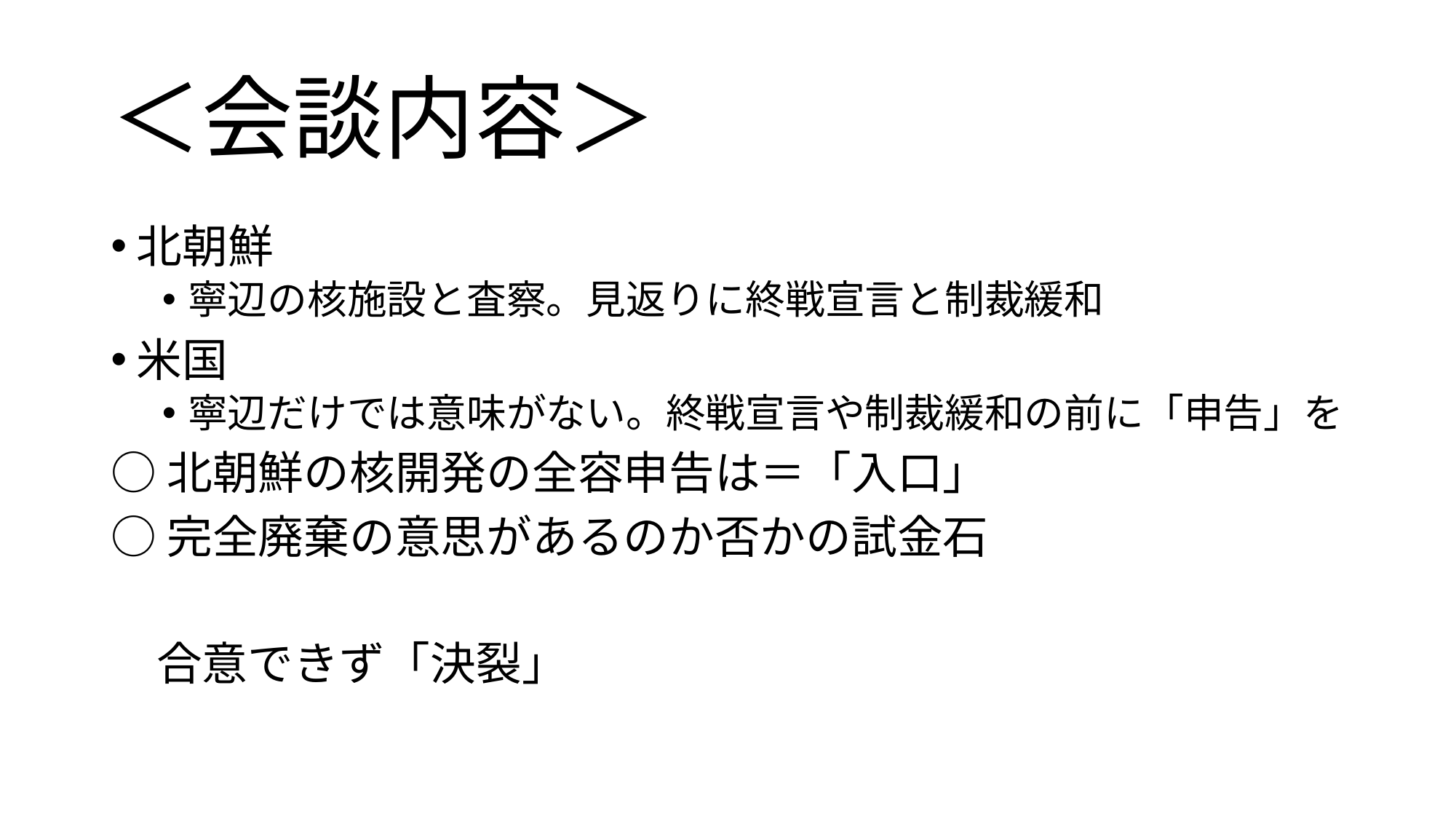

# ＜会談内容＞
北朝鮮
寧辺の核施設と査察。見返りに終戦宣言と制裁緩和
米国
寧辺だけでは意味がない。終戦宣言や制裁緩和の前に「申告」を
○北朝鮮の核開発の全容申告は＝「入口」
○完全廃棄の意思があるのか否かの試金石

　合意できず「決裂」